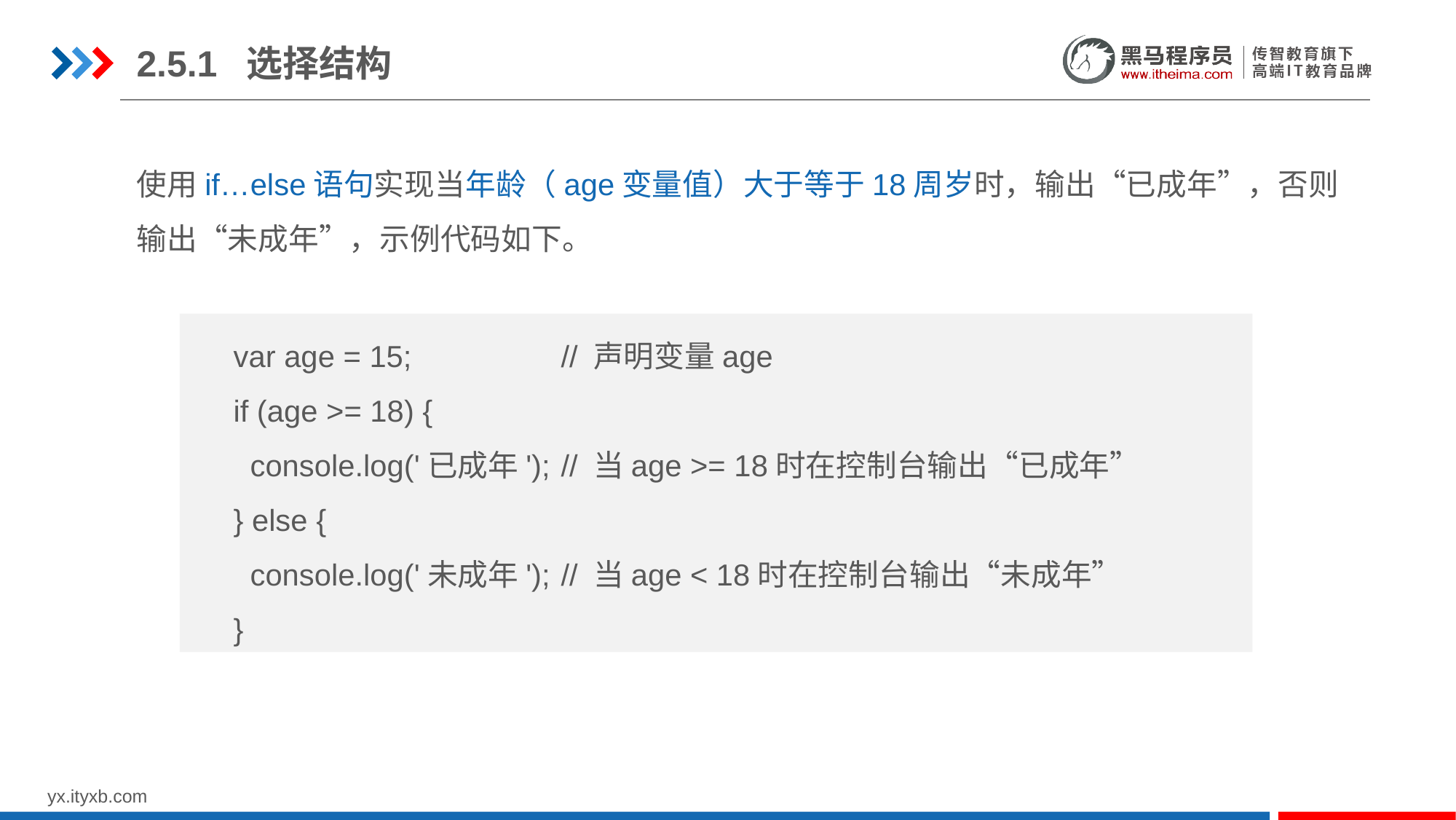

2.5.1  选择结构
使用if…else语句实现当年龄（age变量值）大于等于18周岁时，输出“已成年”，否则输出“未成年”，示例代码如下。

var age = 15;		// 声明变量age
if (age >= 18) {
  console.log('已成年');	// 当age >= 18时在控制台输出“已成年”
} else {
  console.log('未成年');	// 当age < 18时在控制台输出“未成年”
}